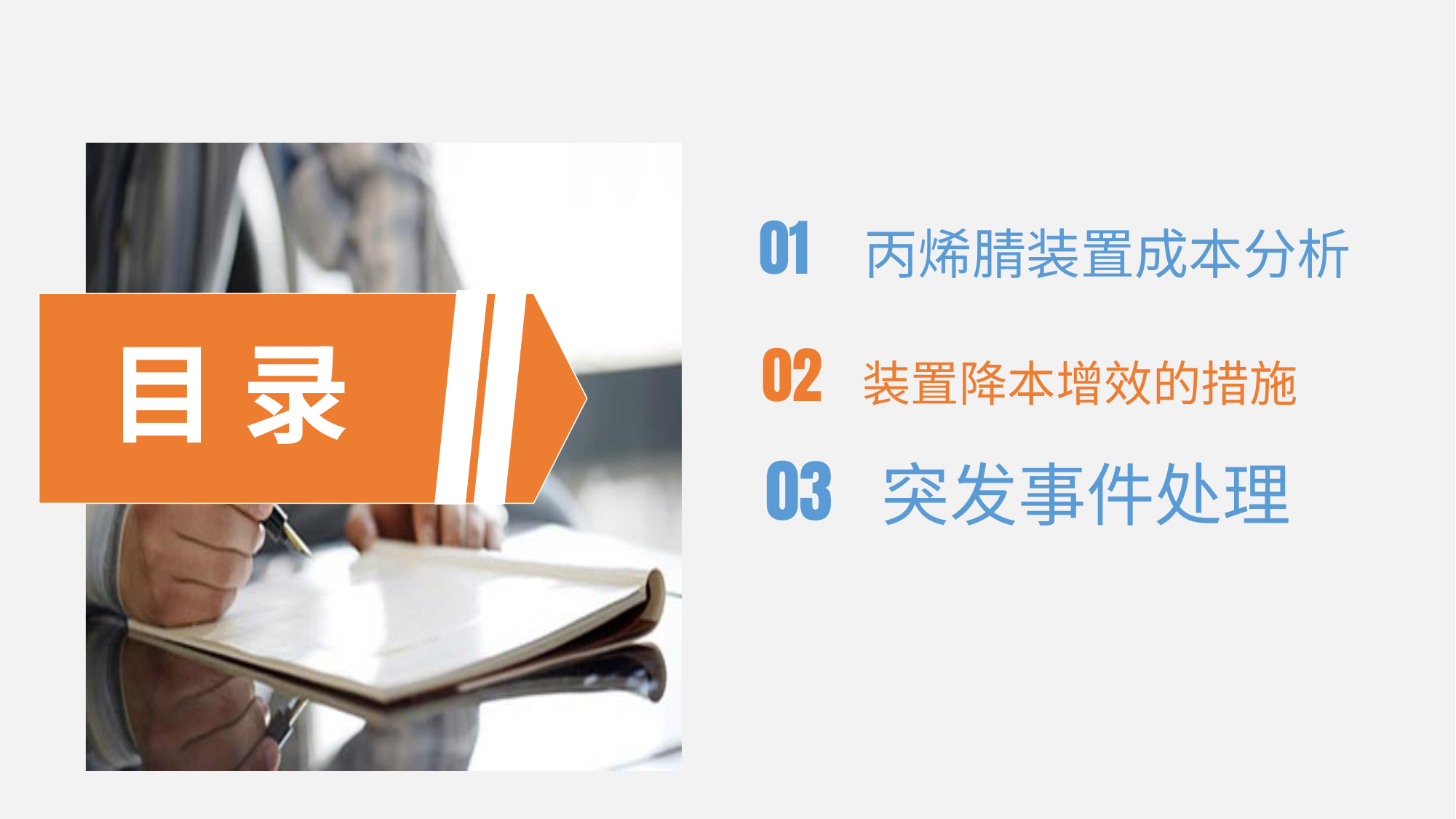

01   丙烯腈装置成本分析

目 录
02  装置降本增效的措施
03  突发事件处理